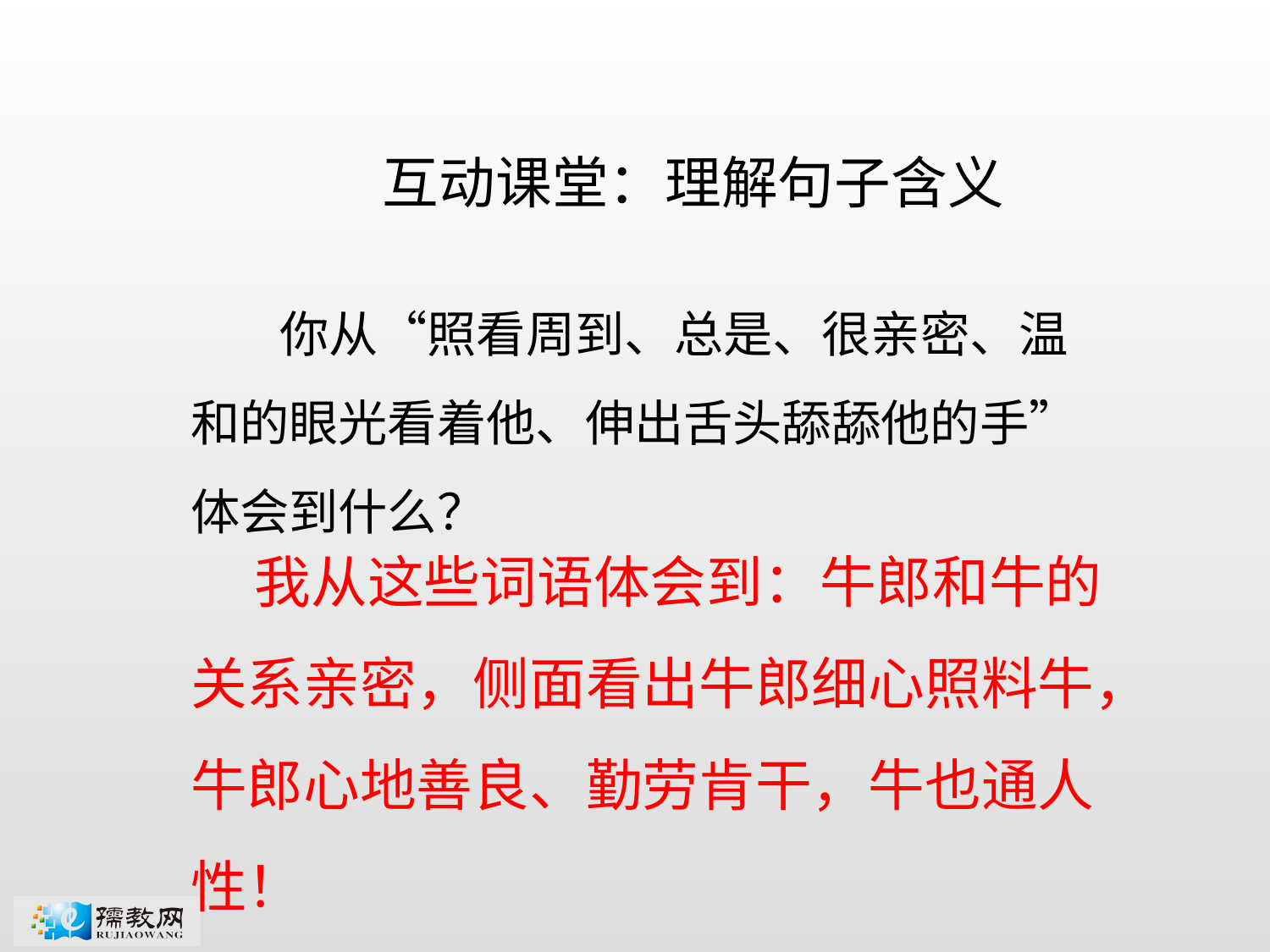

互动课堂：理解句子含义
       你从“照看周到、总是、很亲密、温和的眼光看着他、伸出舌头舔舔他的手” 体会到什么？

    我从这些词语体会到：牛郎和牛的关系亲密，侧面看出牛郎细心照料牛，牛郎心地善良、勤劳肯干，牛也通人性！